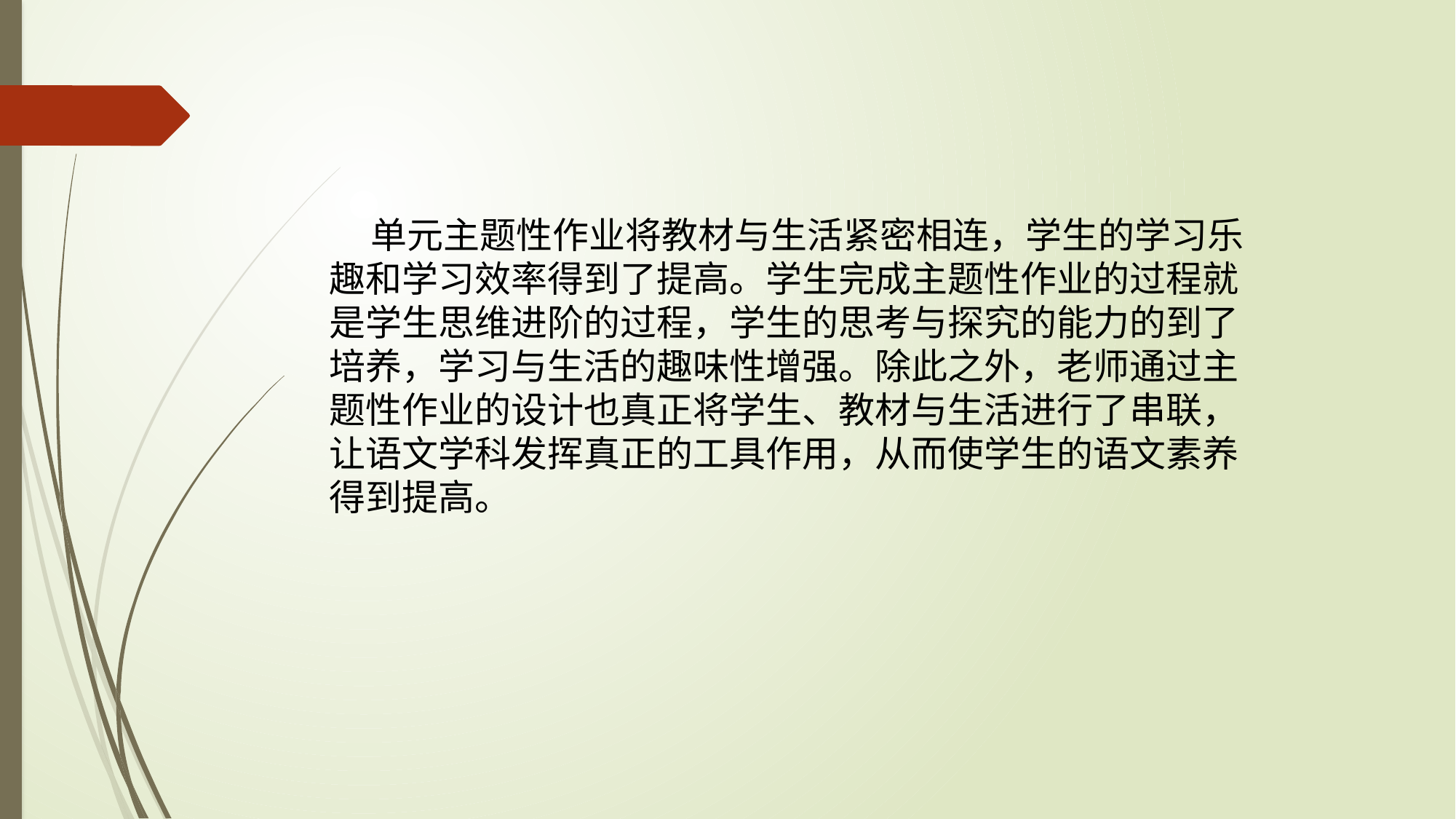

单元主题性作业将教材与生活紧密相连，学生的学习乐趣和学习效率得到了提高。学生完成主题性作业的过程就是学生思维进阶的过程，学生的思考与探究的能力的到了培养，学习与生活的趣味性增强。除此之外，老师通过主题性作业的设计也真正将学生、教材与生活进行了串联，让语文学科发挥真正的工具作用，从而使学生的语文素养得到提高。